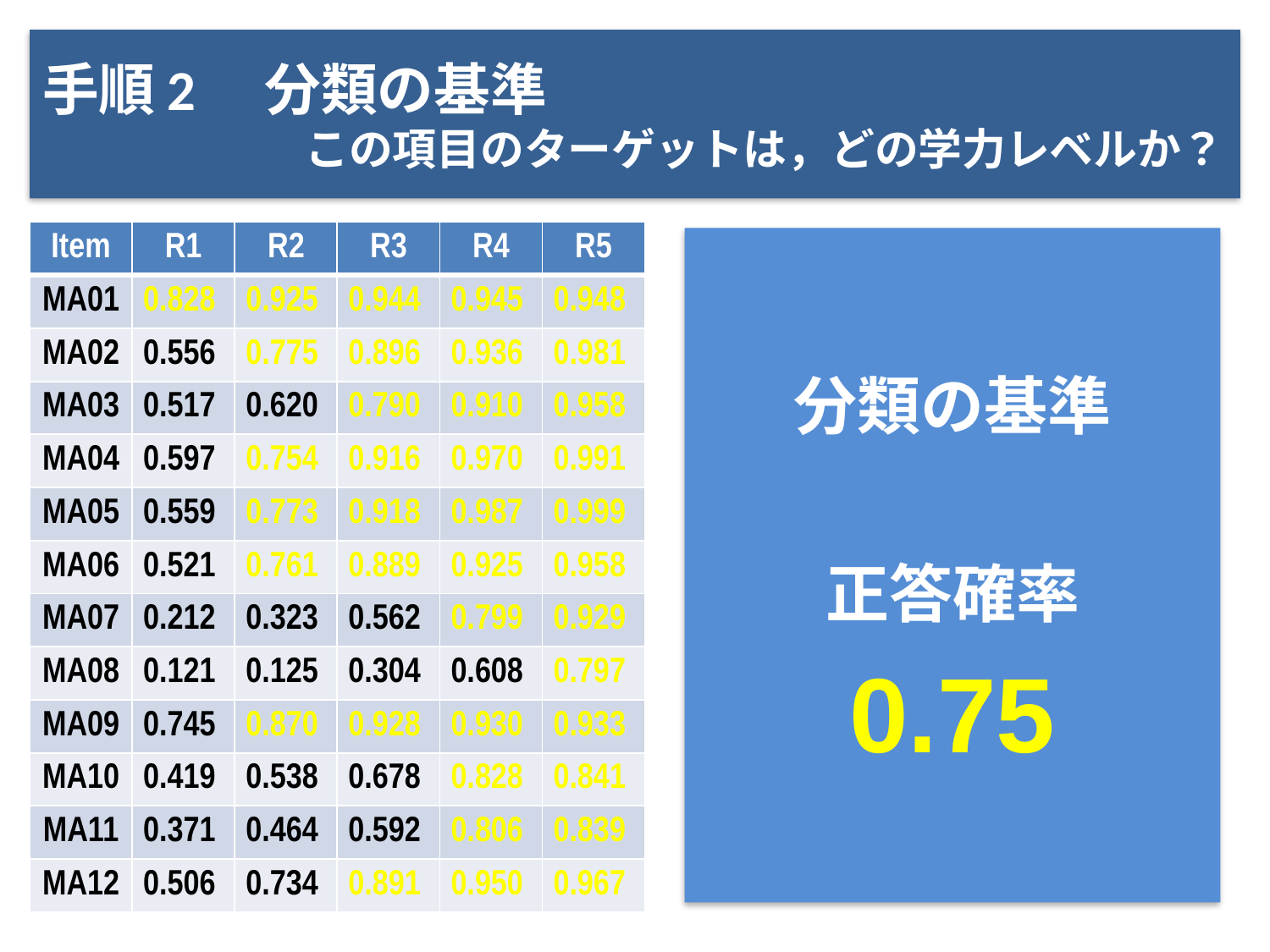

# 手順2　分類の基準 　　　　　　この項目のターゲットは，どの学力レベルか？
| Item | R1 | R2 | R3 | R4 | R5 |
| --- | --- | --- | --- | --- | --- |
| MA01 | 0.828 | 0.925 | 0.944 | 0.945 | 0.948 |
| MA02 | 0.556 | 0.775 | 0.896 | 0.936 | 0.981 |
| MA03 | 0.517 | 0.620 | 0.790 | 0.910 | 0.958 |
| MA04 | 0.597 | 0.754 | 0.916 | 0.970 | 0.991 |
| MA05 | 0.559 | 0.773 | 0.918 | 0.987 | 0.999 |
| MA06 | 0.521 | 0.761 | 0.889 | 0.925 | 0.958 |
| MA07 | 0.212 | 0.323 | 0.562 | 0.799 | 0.929 |
| MA08 | 0.121 | 0.125 | 0.304 | 0.608 | 0.797 |
| MA09 | 0.745 | 0.870 | 0.928 | 0.930 | 0.933 |
| MA10 | 0.419 | 0.538 | 0.678 | 0.828 | 0.841 |
| MA11 | 0.371 | 0.464 | 0.592 | 0.806 | 0.839 |
| MA12 | 0.506 | 0.734 | 0.891 | 0.950 | 0.967 |
分類の基準

正答確率
0.75